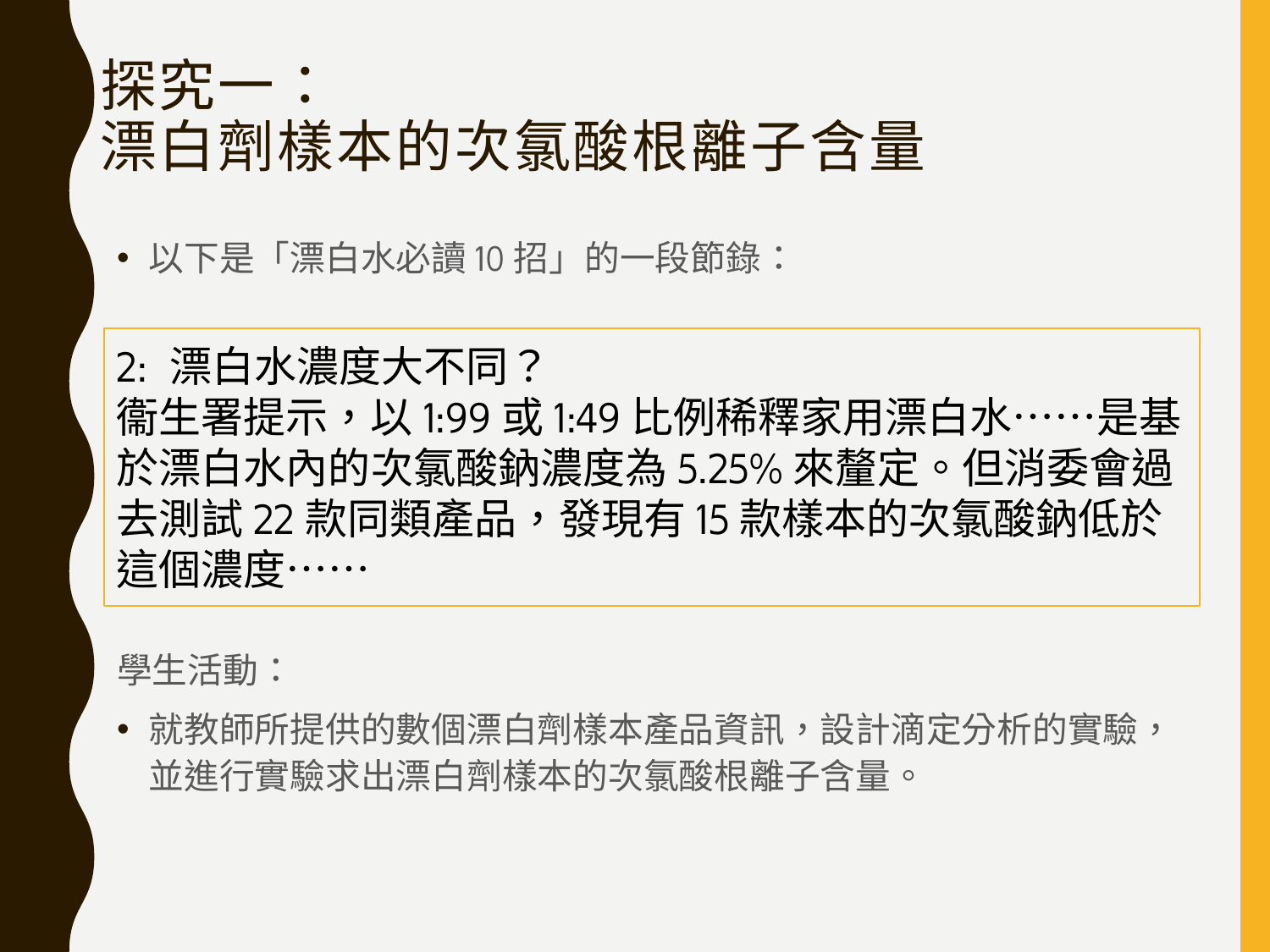

# 探究一： 漂白劑樣本的次氯酸根離子含量
以下是「漂白水必讀10招」的一段節錄：

學生活動：
就教師所提供的數個漂白劑樣本產品資訊，設計滴定分析的實驗，並進行實驗求出漂白劑樣本的次氯酸根離子含量。

2: 漂白水濃度大不同？
衞生署提示，以1:99或1:49比例稀釋家用漂白水……是基於漂白水內的次氯酸鈉濃度為5.25%來釐定。但消委會過去測試22款同類產品，發現有15款樣本的次氯酸鈉低於這個濃度……